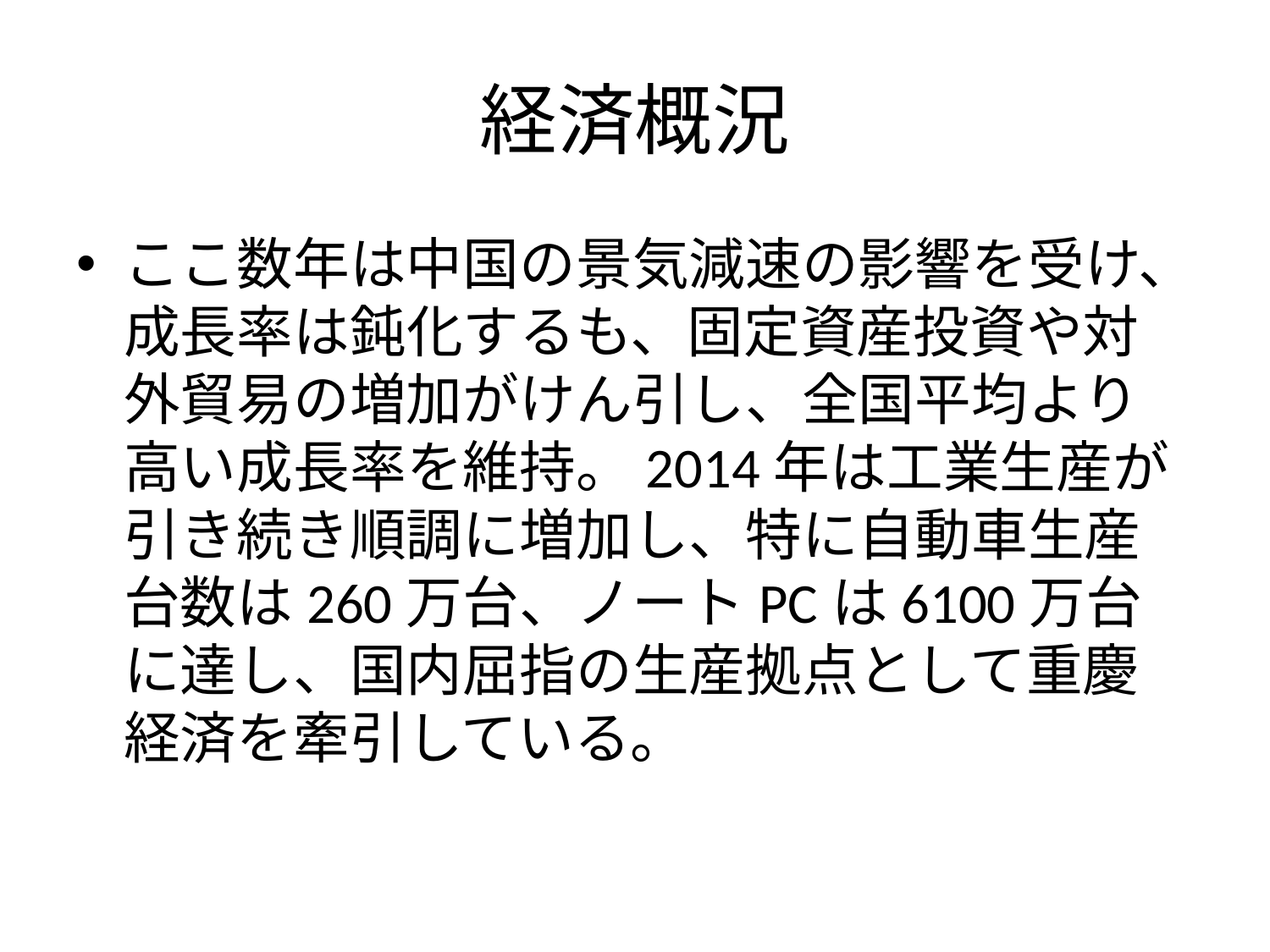

# 経済概況
ここ数年は中国の景気減速の影響を受け、成長率は鈍化するも、固定資産投資や対外貿易の増加がけん引し、全国平均より高い成長率を維持。2014年は工業生産が引き続き順調に増加し、特に自動車生産台数は260万台、ノートPCは6100万台に達し、国内屈指の生産拠点として重慶経済を牽引している。